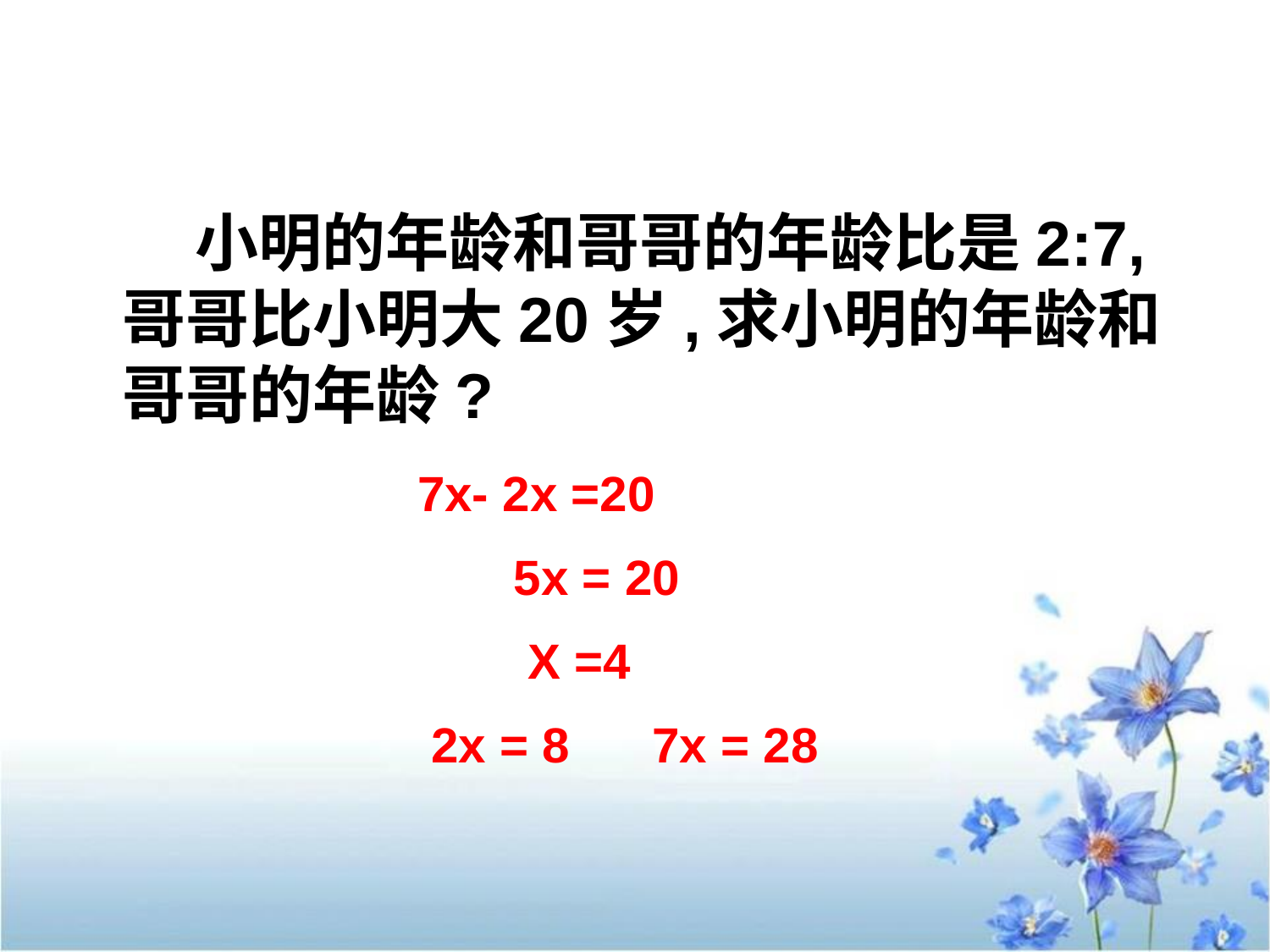

小明的年龄和哥哥的年龄比是2:7,
哥哥比小明大20岁,求小明的年龄和
哥哥的年龄?
7x- 2x =20
       5x = 20
        X =4
 2x = 8      7x = 28